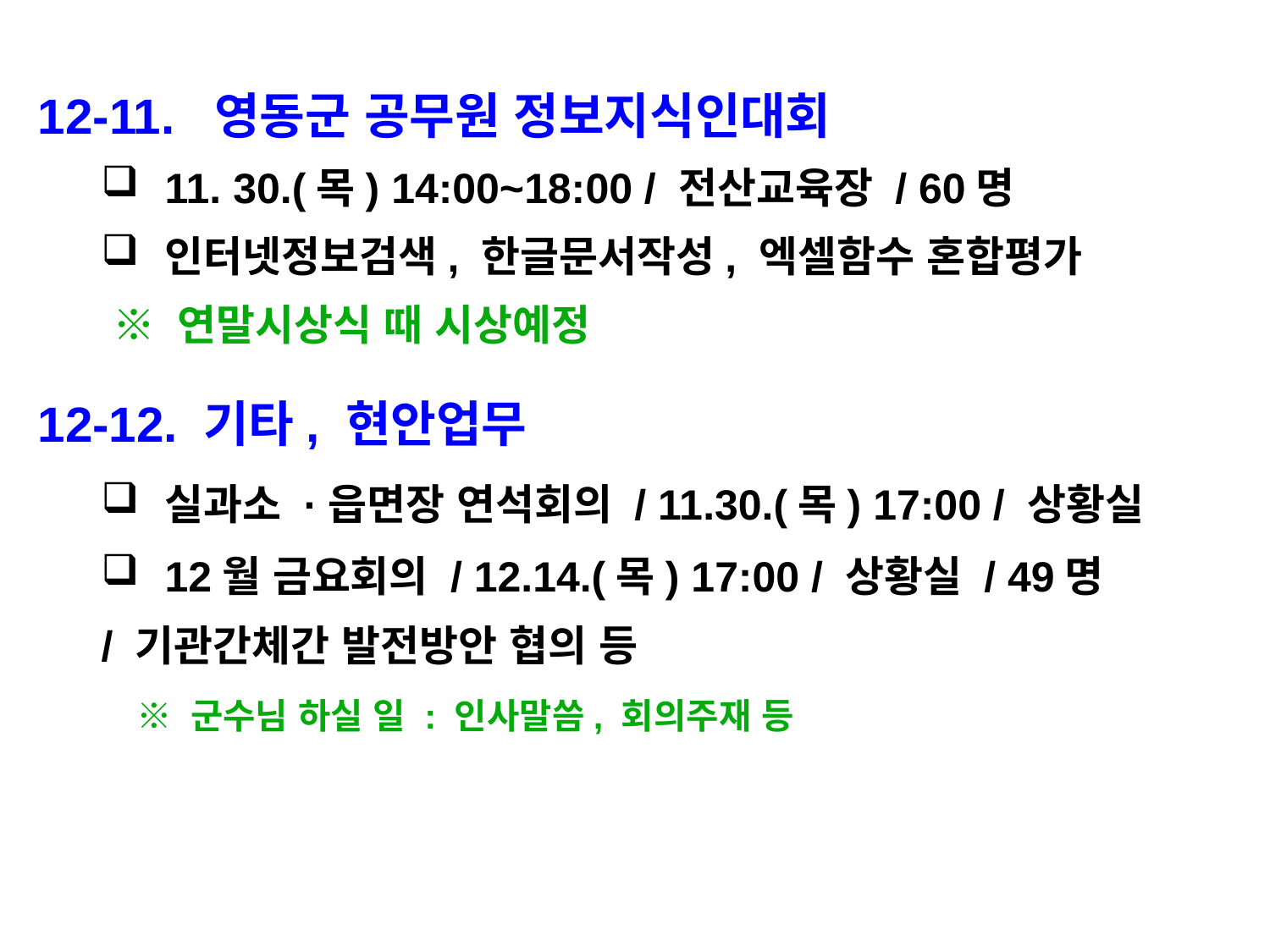

12-11.  영동군 공무원 정보지식인대회
11. 30.(목) 14:00~18:00 / 전산교육장 / 60명
인터넷정보검색, 한글문서작성, 엑셀함수 혼합평가
 ※ 연말시상식 때 시상예정
12-12. 기타, 현안업무

12월 금요회의 / 12.14.(목) 17:00 / 상황실 / 49명
/ 기관간체간 발전방안 협의 등
   ※ 군수님 하실 일 : 인사말씀, 회의주재 등
실과소 ·읍면장 연석회의 / 11.30.(목) 17:00 / 상황실